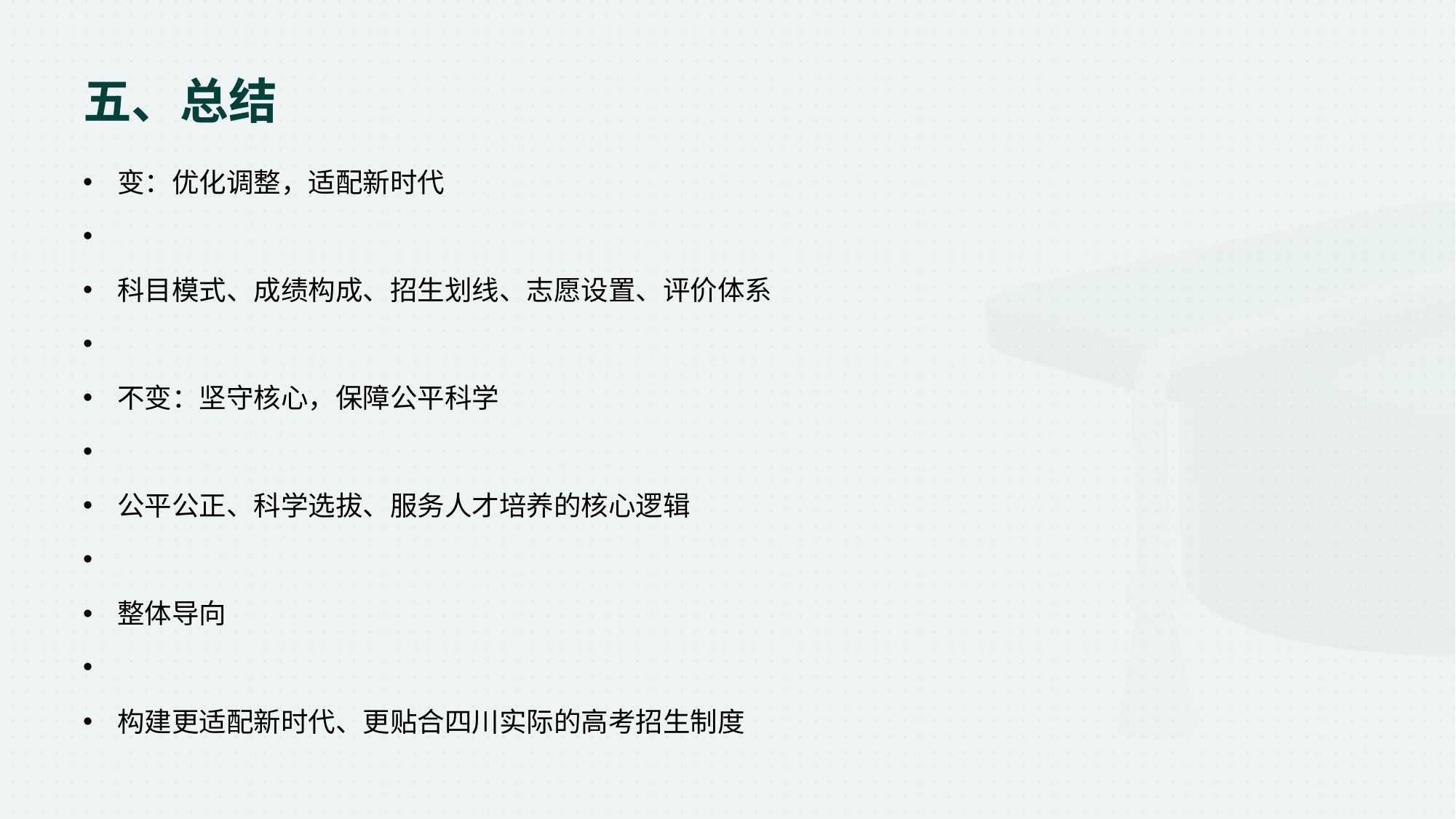

# 五、总结
变：优化调整，适配新时代

科目模式、成绩构成、招生划线、志愿设置、评价体系

不变：坚守核心，保障公平科学

公平公正、科学选拔、服务人才培养的核心逻辑

整体导向

构建更适配新时代、更贴合四川实际的高考招生制度